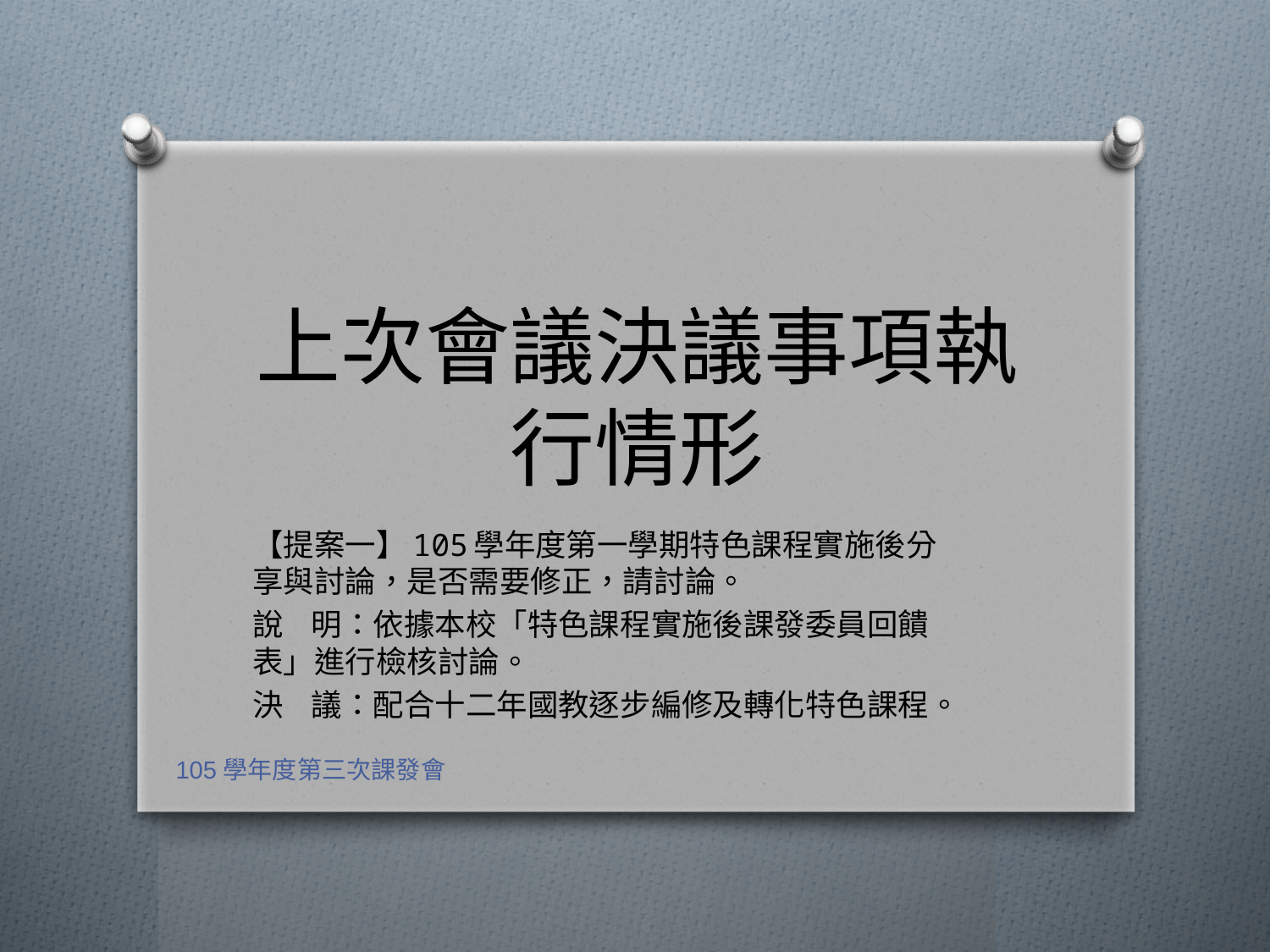

# 上次會議決議事項執行情形
【提案一】105學年度第一學期特色課程實施後分 	享與討論，是否需要修正，請討論。
說    明：依據本校「特色課程實施後課發委員回饋	表」進行檢核討論。
決    議：配合十二年國教逐步編修及轉化特色課程。

105學年度第三次課發會